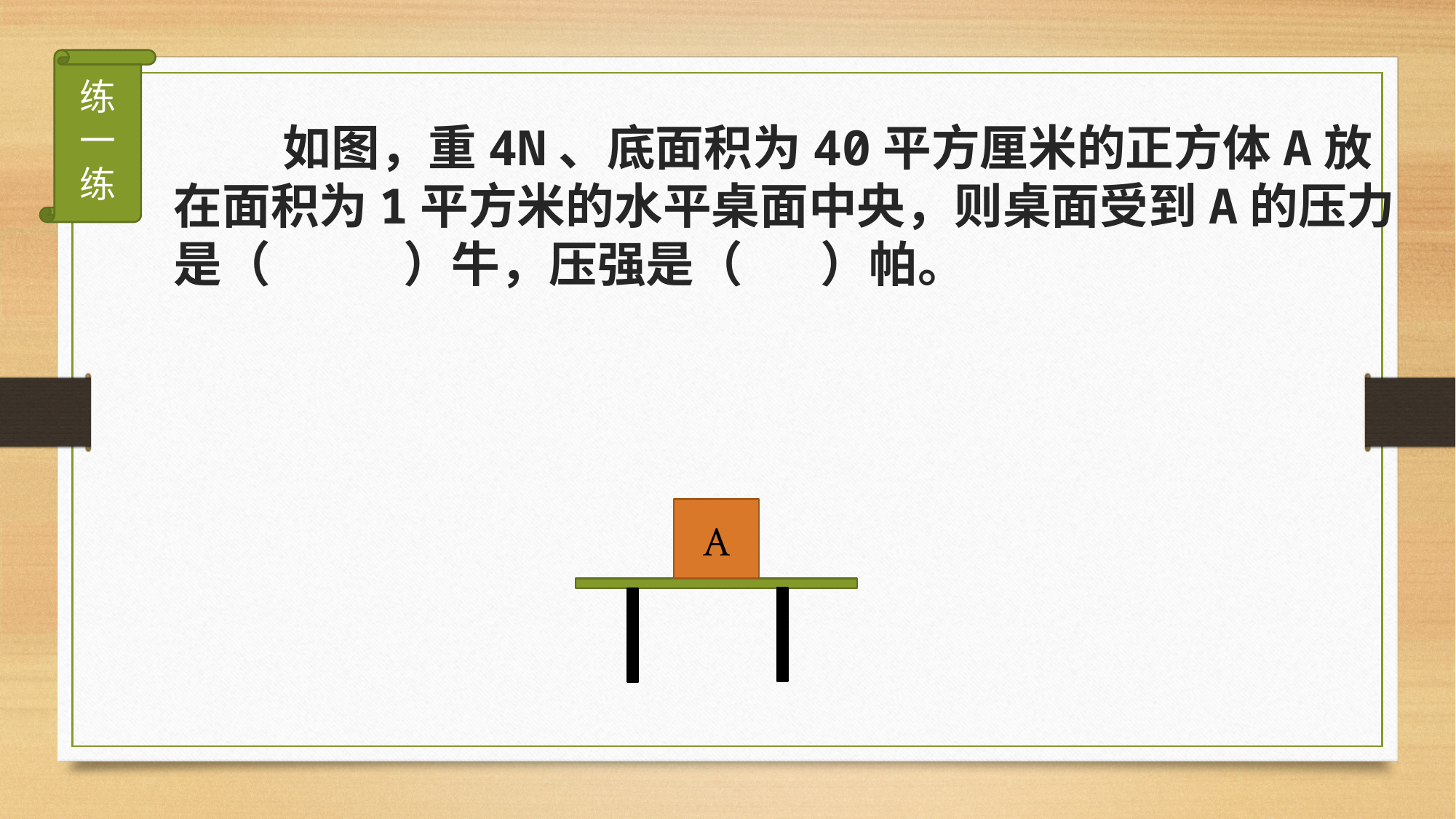

练一练
如图，重4N、底面积为40平方厘米的正方体A放在面积为1平方米的水平桌面中央，则桌面受到A的压力是（            ）牛，压强是（       ）帕。
A